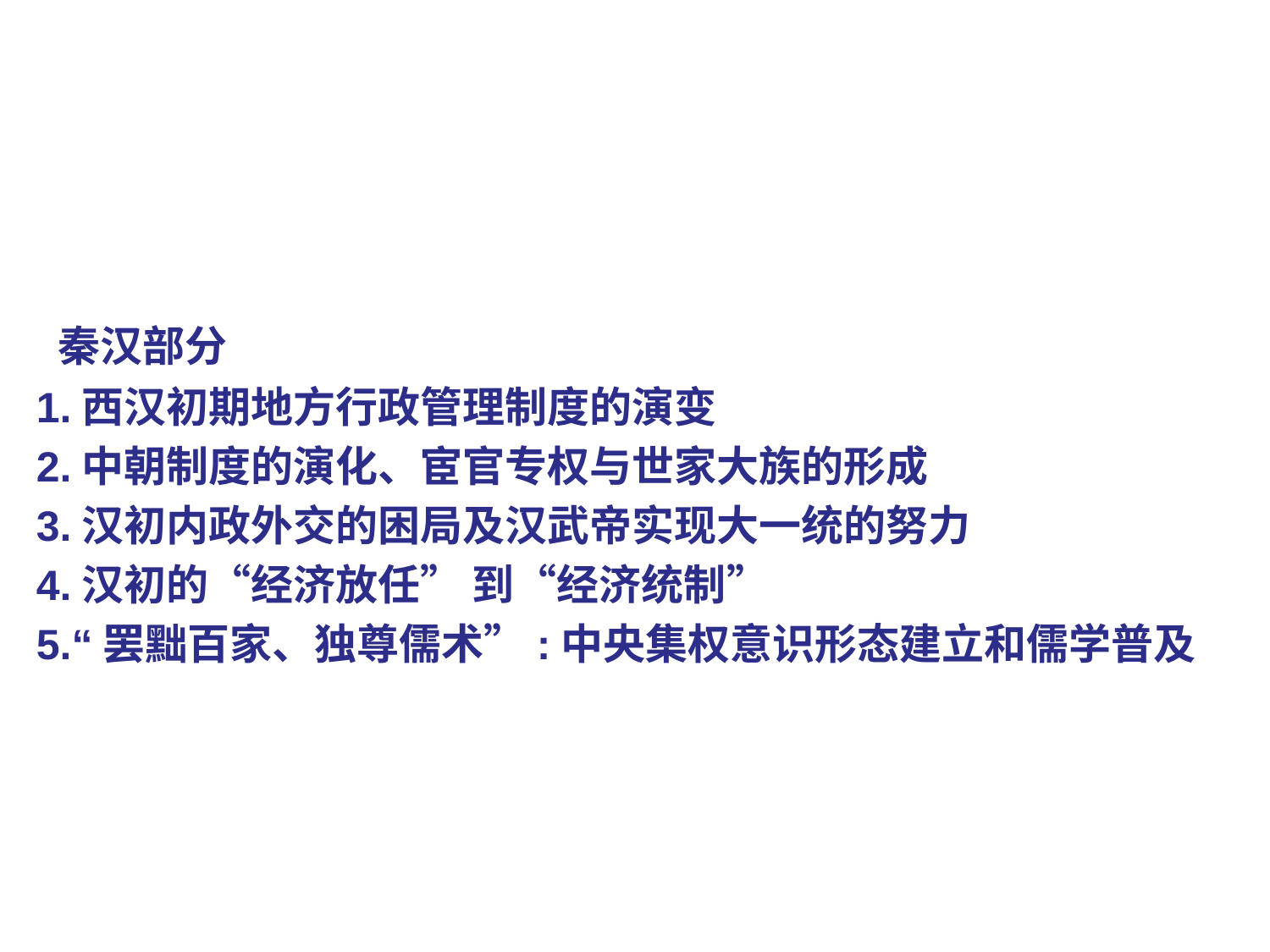

秦汉部分
  1.西汉初期地方行政管理制度的演变
  2.中朝制度的演化、宦官专权与世家大族的形成
  3.汉初内政外交的困局及汉武帝实现大一统的努力
  4.汉初的“经济放任” 到“经济统制”
  5.“罢黜百家、独尊儒术”:中央集权意识形态建立和儒学普及